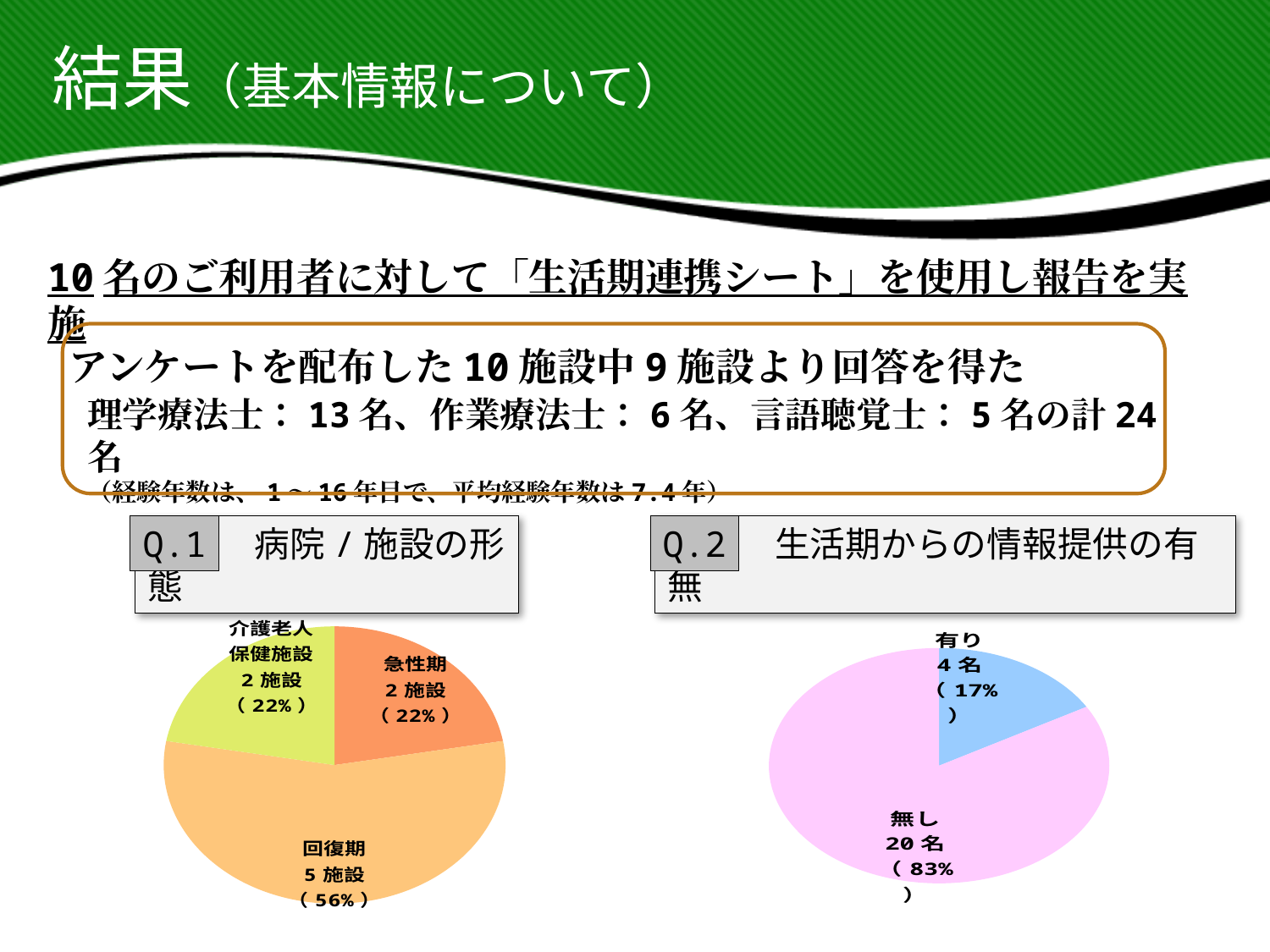

結果（基本情報について）
10名のご利用者に対して「生活期連携シート」を使用し報告を実施

アンケートを配布した10施設中9施設より回答を得た
理学療法士：13名、作業療法士：6名、言語聴覚士：5名の計24名
（経験年数は、1～16年目で、平均経験年数は7.4年）
Q2.　病院/施設の形態
Q.1
Q2.　生活期からの情報提供の有無
Q.2

### Chart

| Category |  |
|---|---|
| 急性期 | 2.0 |
| 回復期 | 5.0 |
| 老人保健施設 | 2.0 |

### Chart

| Category |  |
|---|---|
| 有り | 4.0 |
| 無し | 20.0 |